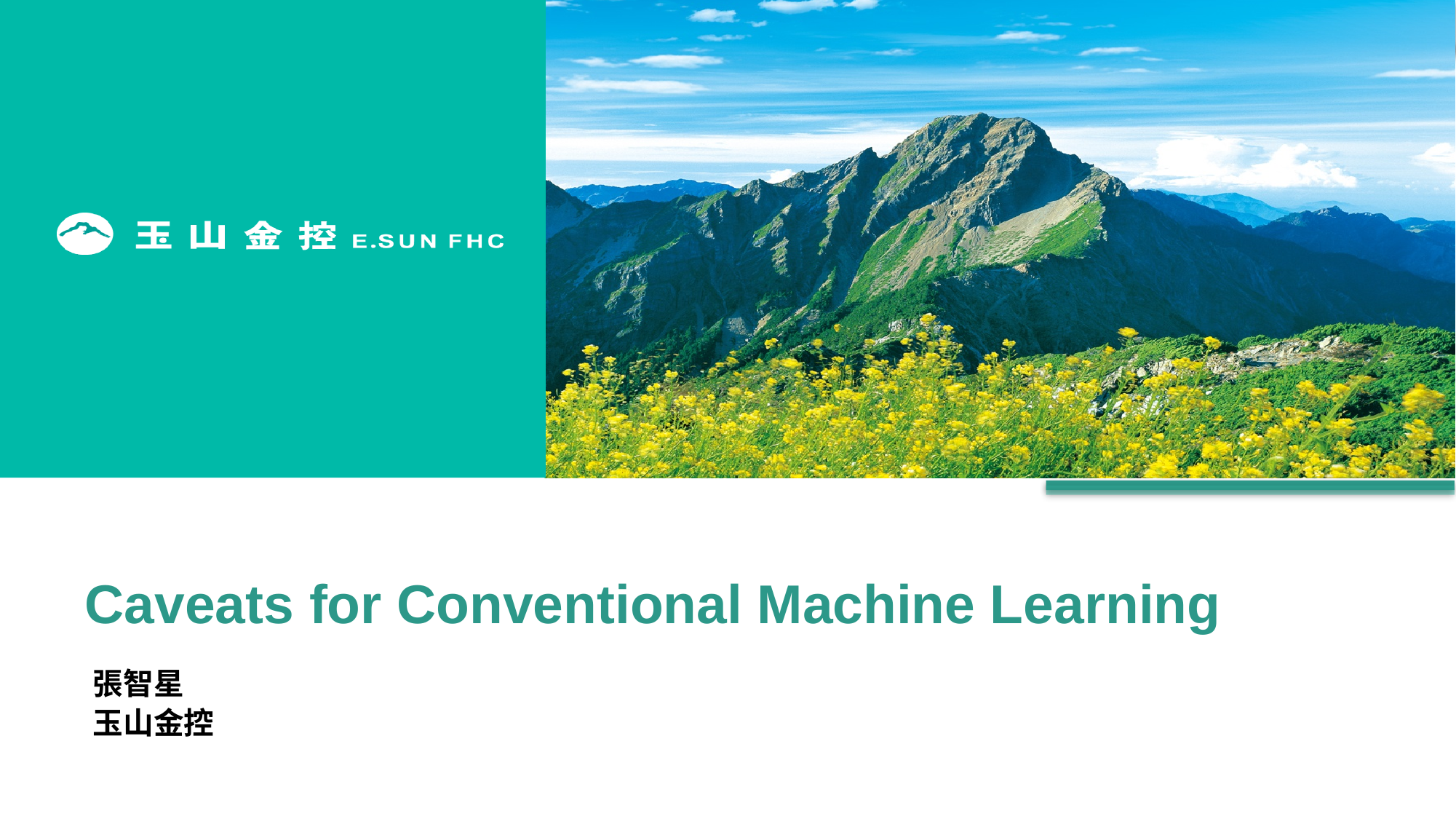

# Caveats for Conventional Machine Learning
張智星
玉山金控